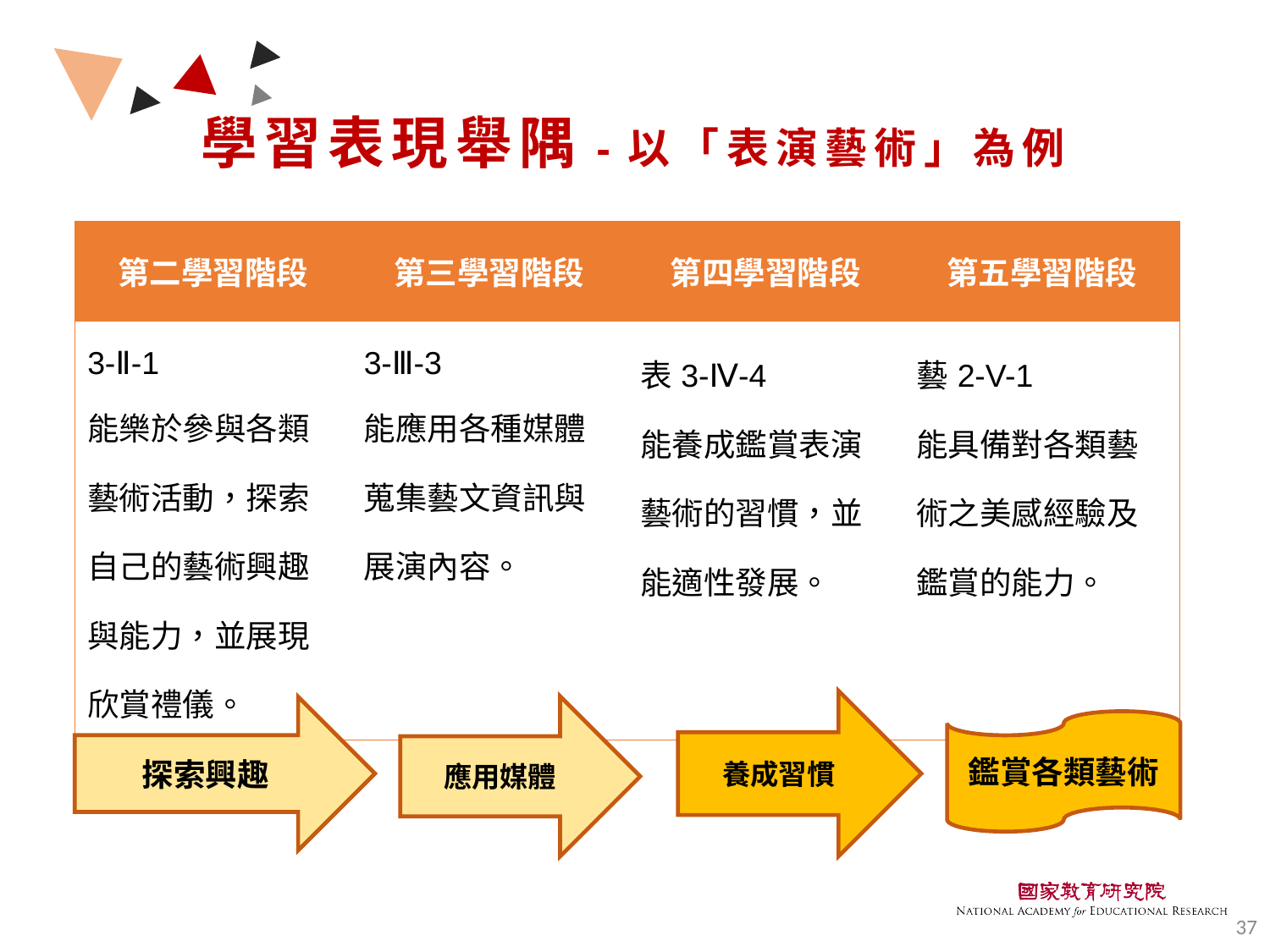

學習表現舉隅-以「表演藝術」為例

| 第二學習階段 | 第三學習階段 | 第四學習階段 | 第五學習階段 |
| --- | --- | --- | --- |
| 3-Ⅱ-1 能樂於參與各類藝術活動，探索自己的藝術興趣與能力，並展現欣賞禮儀。 | 3-Ⅲ-3 能應用各種媒體蒐集藝文資訊與展演內容。 | 表3-Ⅳ-4 能養成鑑賞表演藝術的習慣，並能適性發展。 | 藝2-V-1 能具備對各類藝術之美感經驗及鑑賞的能力。 |
養成習慣
應用媒體
探索興趣
鑑賞各類藝術
37